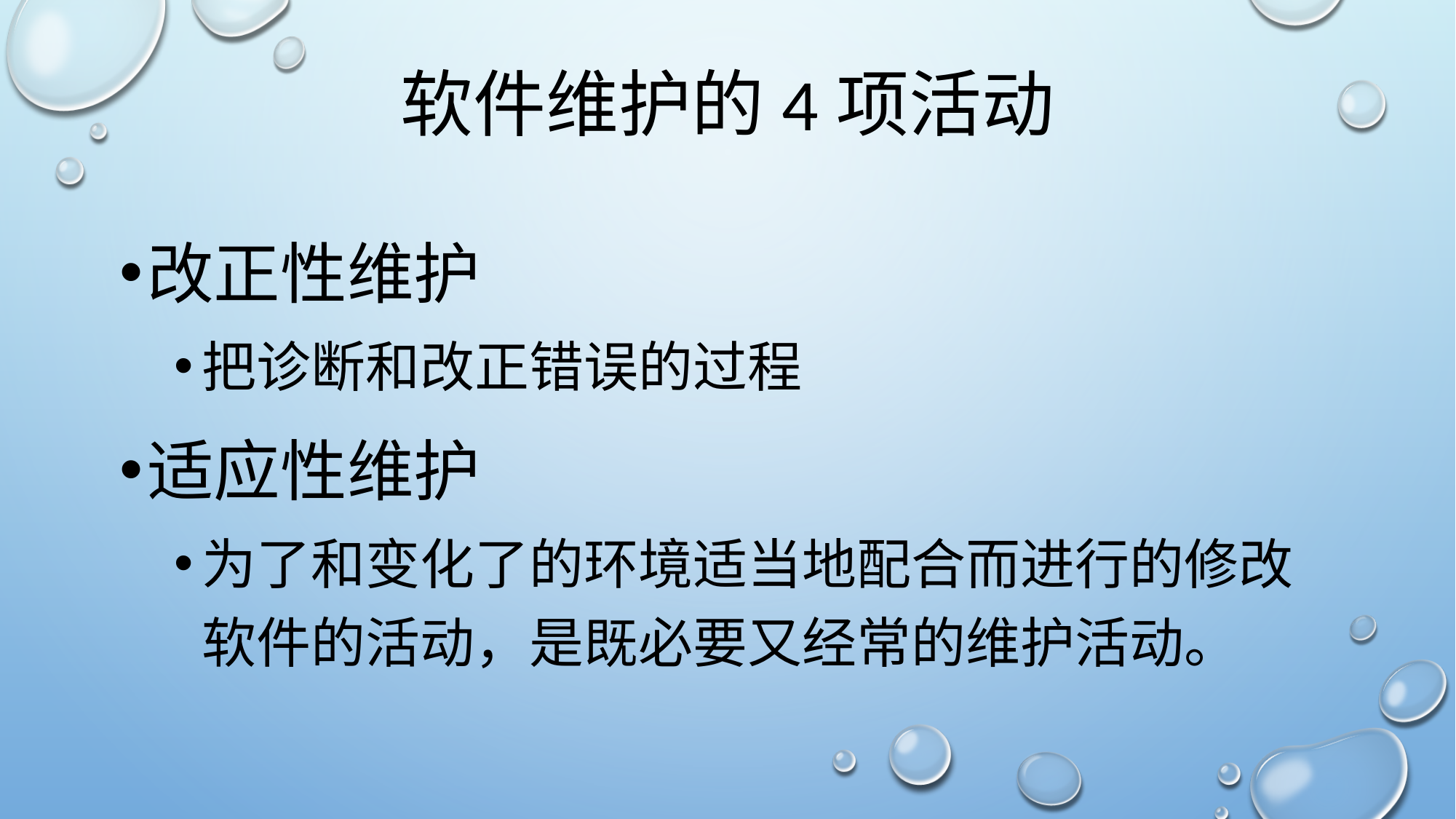

# 软件维护的4项活动
改正性维护
把诊断和改正错误的过程
适应性维护
为了和变化了的环境适当地配合而进行的修改软件的活动，是既必要又经常的维护活动。